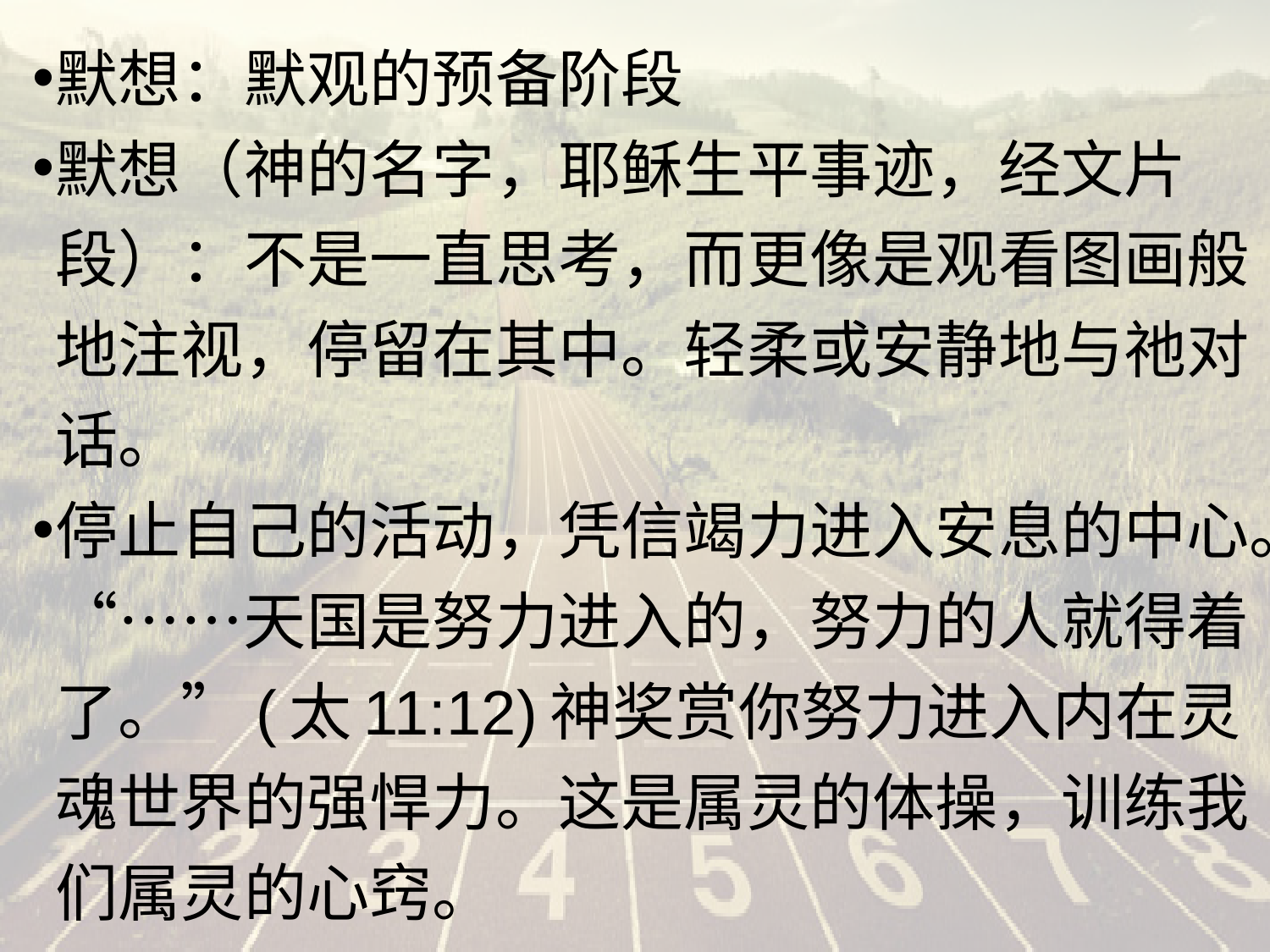

#
默想：默观的预备阶段
默想（神的名字，耶稣生平事迹，经文片段）：不是一直思考，而更像是观看图画般地注视，停留在其中。轻柔或安静地与祂对话。
停止自己的活动，凭信竭力进入安息的中心。“……天国是努力进入的，努力的人就得着了。”(太11:12)神奖赏你努力进入内在灵魂世界的强悍力。这是属灵的体操，训练我们属灵的心窍。